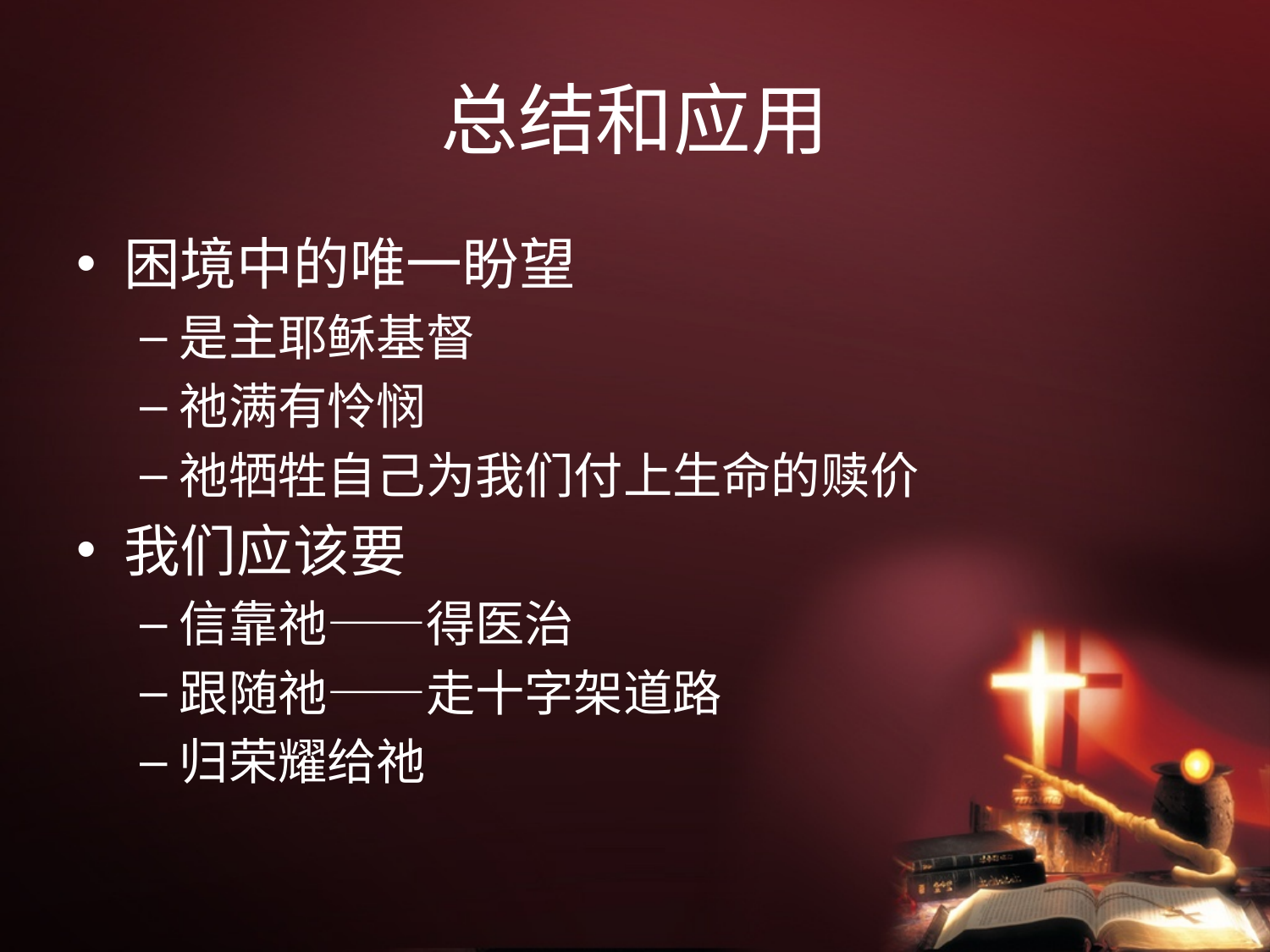

# 总结和应用
困境中的唯一盼望
是主耶稣基督
祂满有怜悯
祂牺牲自己为我们付上生命的赎价
我们应该要
信靠祂——得医治
跟随祂——走十字架道路
归荣耀给祂